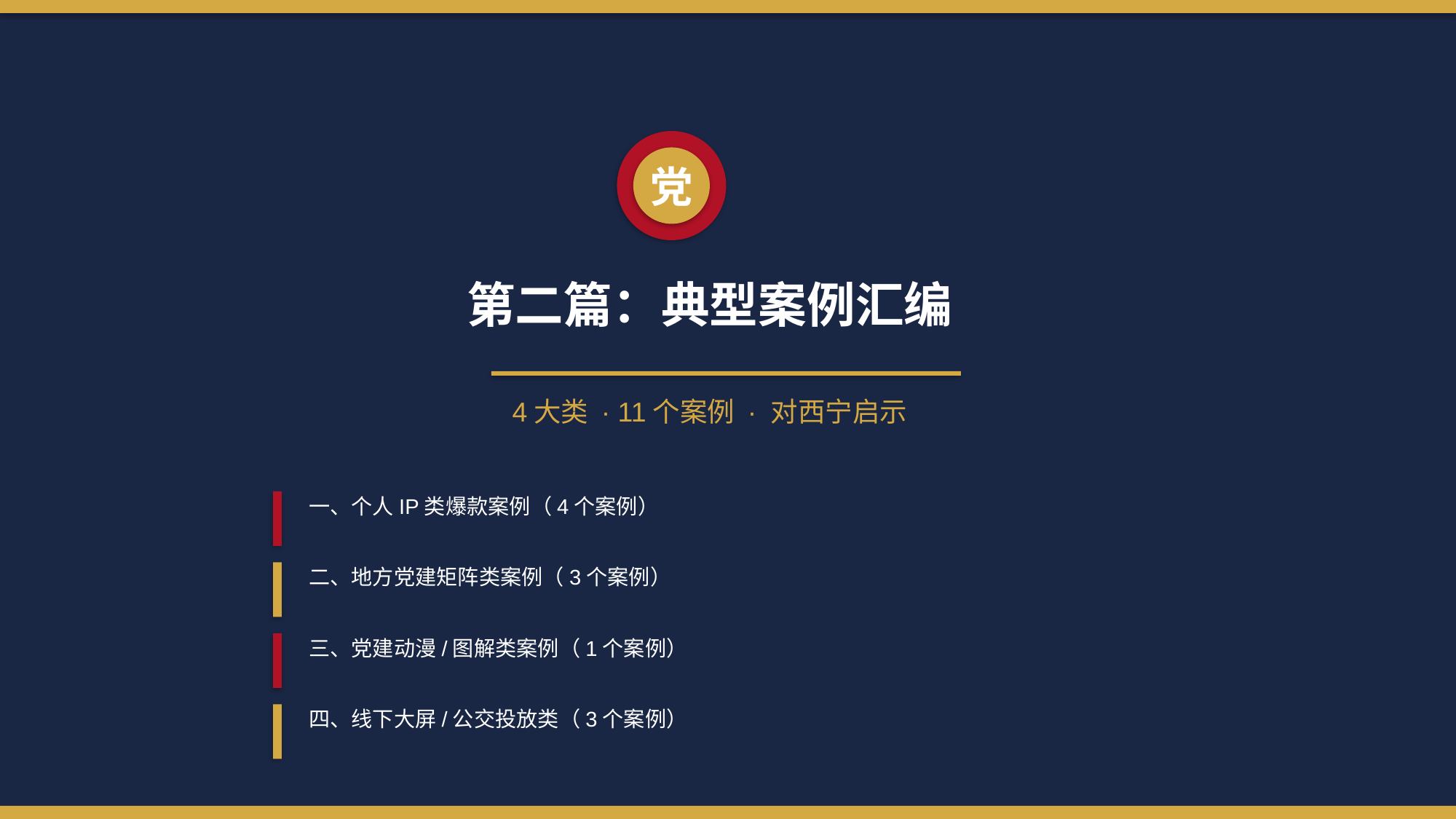

党

第二篇：典型案例汇编

4大类 · 11个案例 · 对西宁启示

一、个人IP类爆款案例（4个案例）

二、地方党建矩阵类案例（3个案例）

三、党建动漫/图解类案例（1个案例）

四、线下大屏/公交投放类（3个案例）